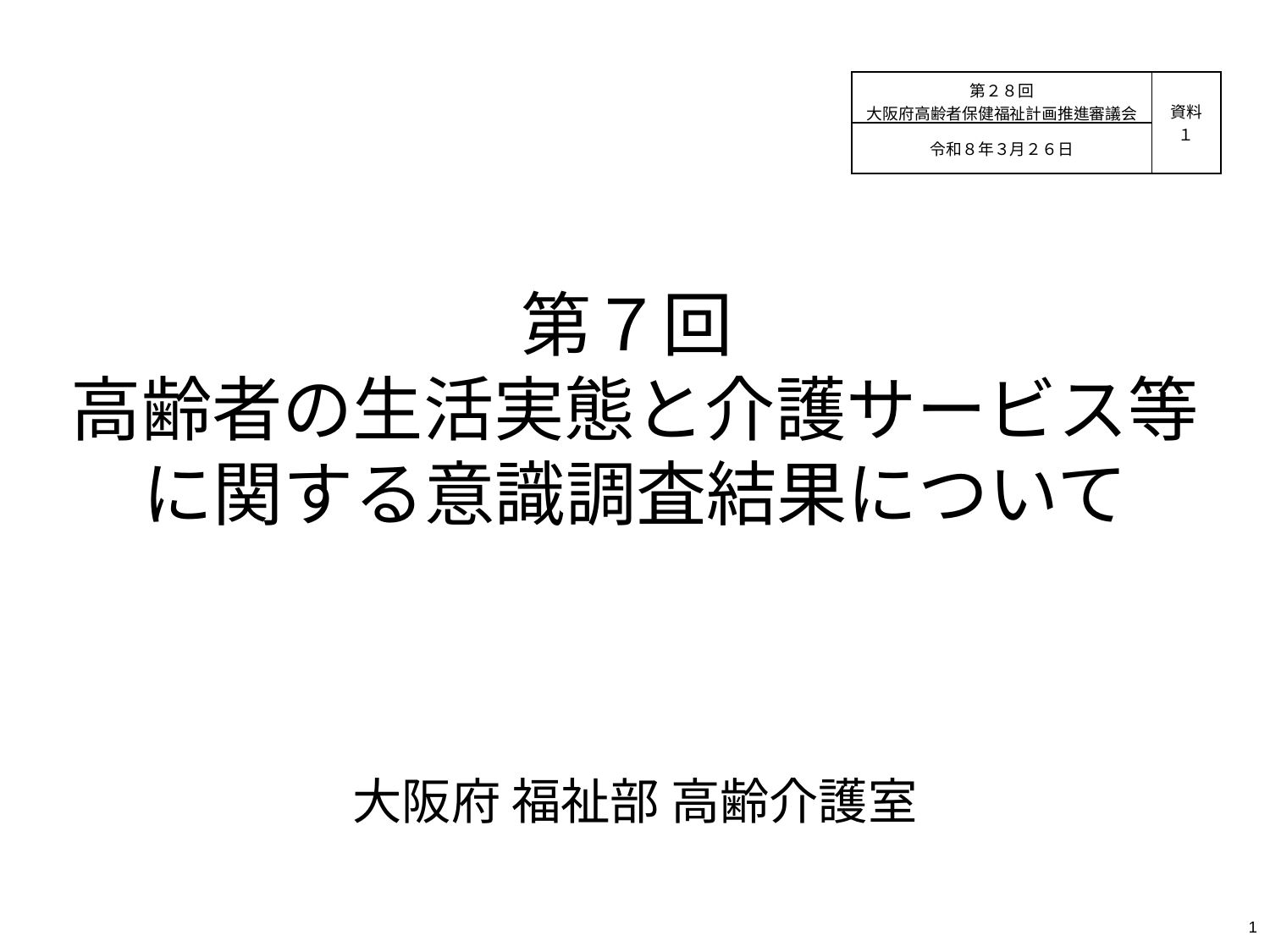

| 第２８回 大阪府高齢者保健福祉計画推進審議会 | 資料 １ |
| --- | --- |
| 令和８年３月２６日 |  |
第７回
高齢者の生活実態と介護サービス等に関する意識調査結果について
大阪府 福祉部 高齢介護室
1